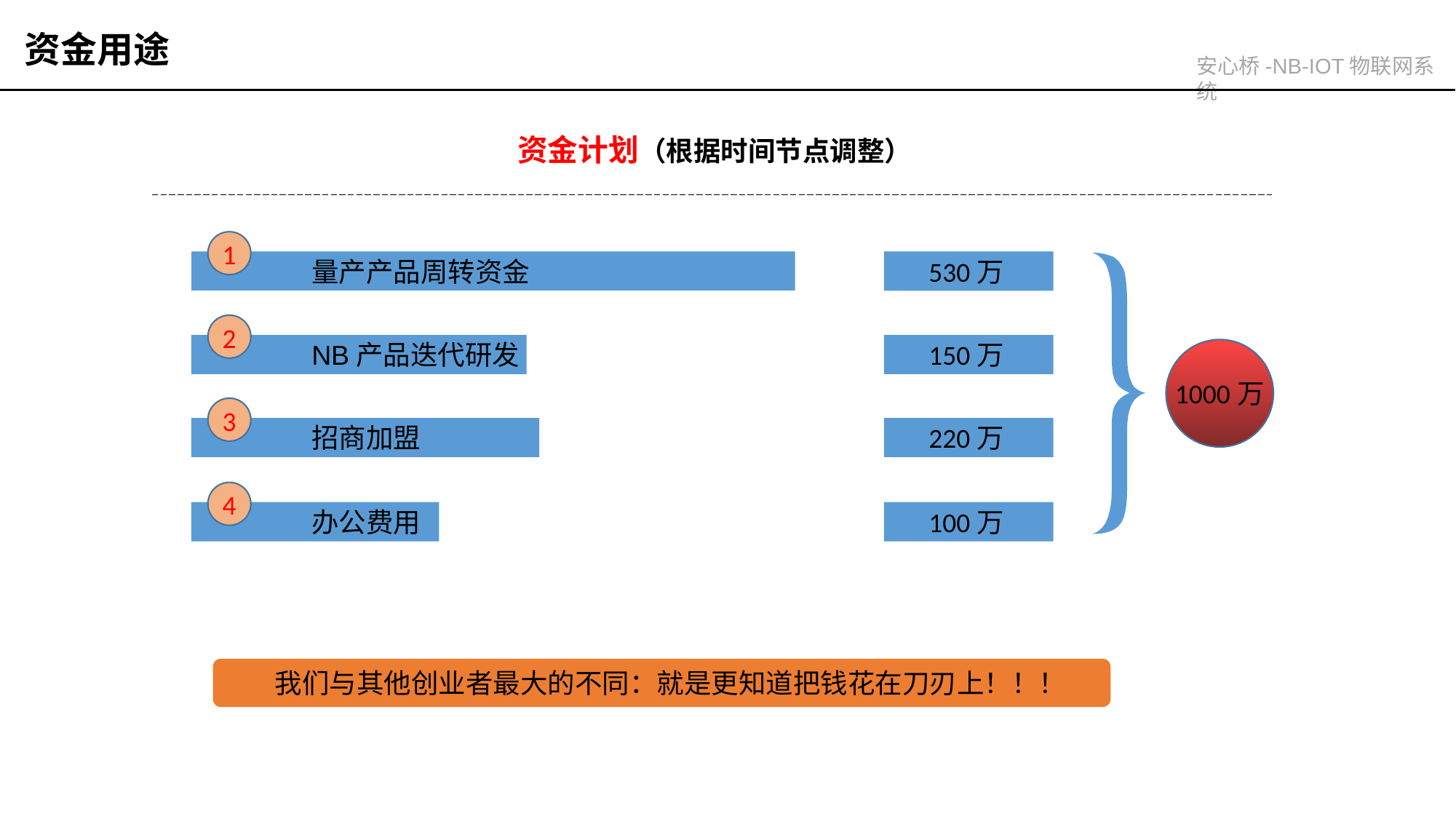

资金用途
安心桥-NB-IOT物联网系统
资金计划（根据时间节点调整）

1
量产产品周转资金
530万

2
NB产品迭代研发
150万

1000万

3
招商加盟
220万

4
办公费用
100万

我们与其他创业者最大的不同：就是更知道把钱花在刀刃上！！！